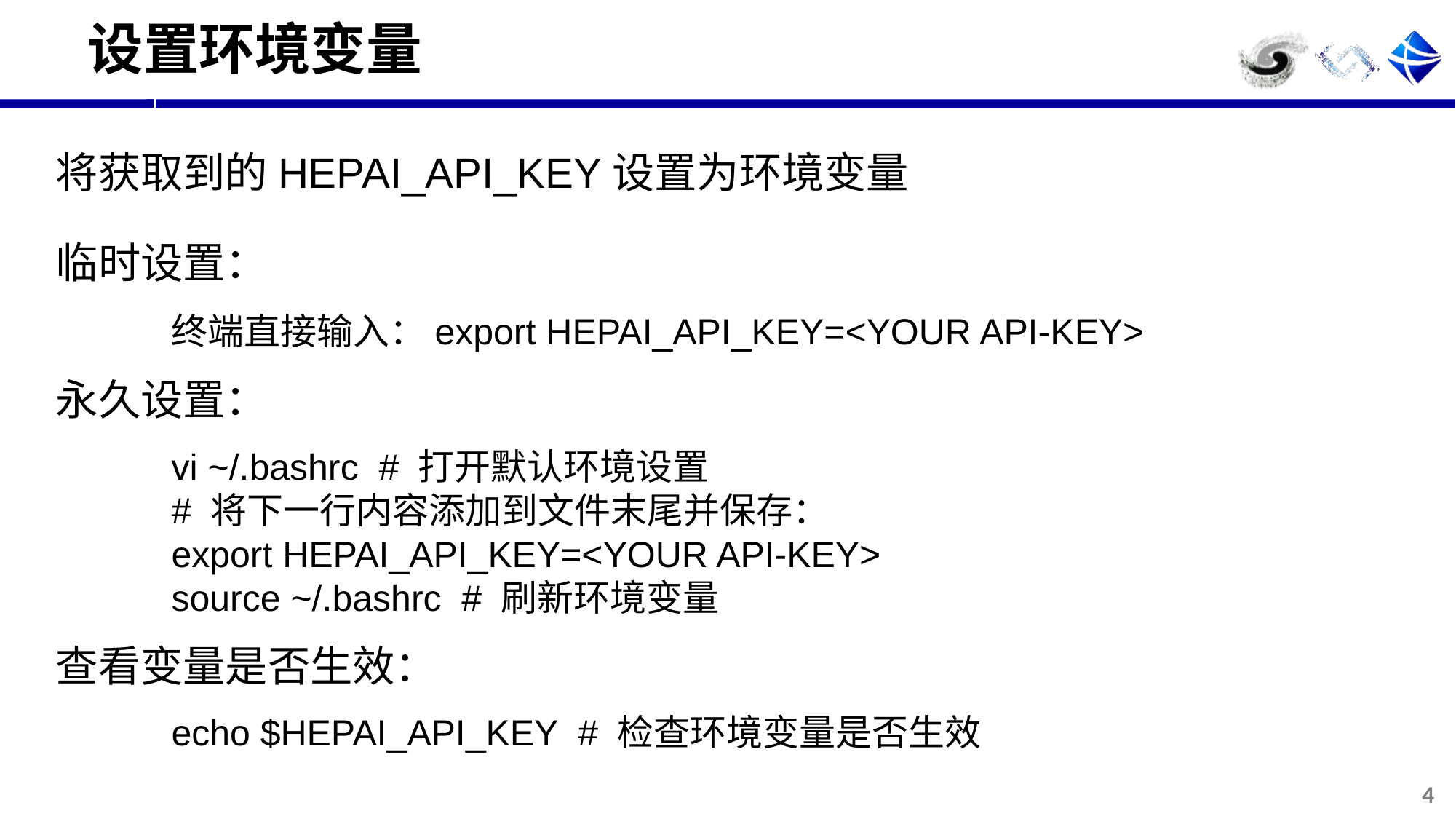

# 设置环境变量
将获取到的HEPAI_API_KEY设置为环境变量
临时设置：
终端直接输入：export HEPAI_API_KEY=<YOUR API-KEY>
永久设置：
vi ~/.bashrc  # 打开默认环境设置
# 将下一行内容添加到文件末尾并保存：
export HEPAI_API_KEY=<YOUR API-KEY>
source ~/.bashrc  # 刷新环境变量
查看变量是否生效：
echo $HEPAI_API_KEY  # 检查环境变量是否生效